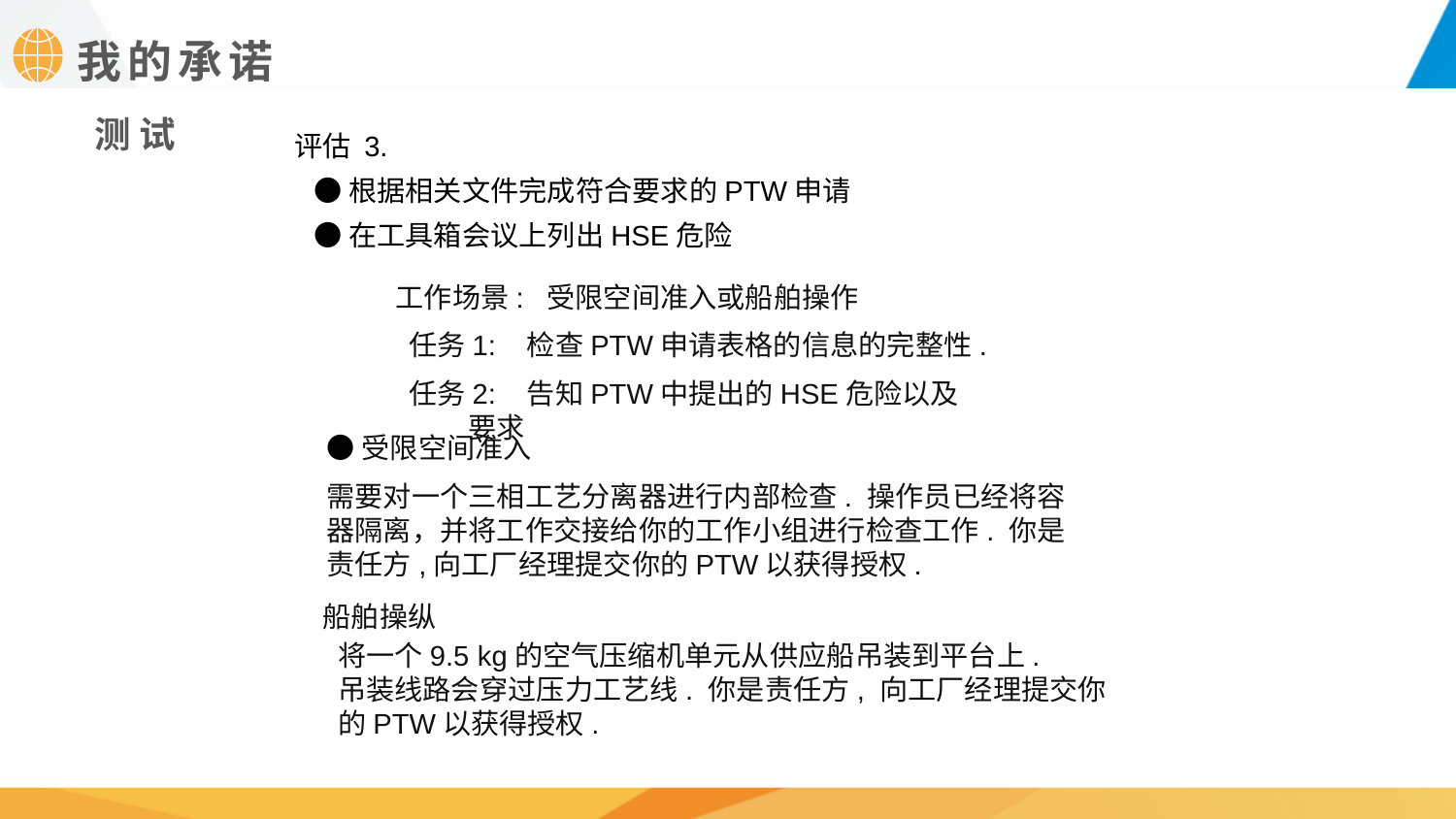

我的承诺

测 试
评估 3.
   ●根据相关文件完成符合要求的PTW申请
   ●在工具箱会议上列出HSE危险

工作场景:  受限空间准入或船舶操作
 任务1:   检查PTW申请表格的信息的完整性.
 任务2:   告知PTW中提出的HSE危险以及要求

●受限空间准入
需要对一个三相工艺分离器进行内部检查. 操作员已经将容器隔离，并将工作交接给你的工作小组进行检查工作. 你是责任方,向工厂经理提交你的PTW以获得授权.

船舶操纵
将一个9.5 kg的空气压缩机单元从供应船吊装到平台上.
吊装线路会穿过压力工艺线. 你是责任方, 向工厂经理提交你的PTW以获得授权.